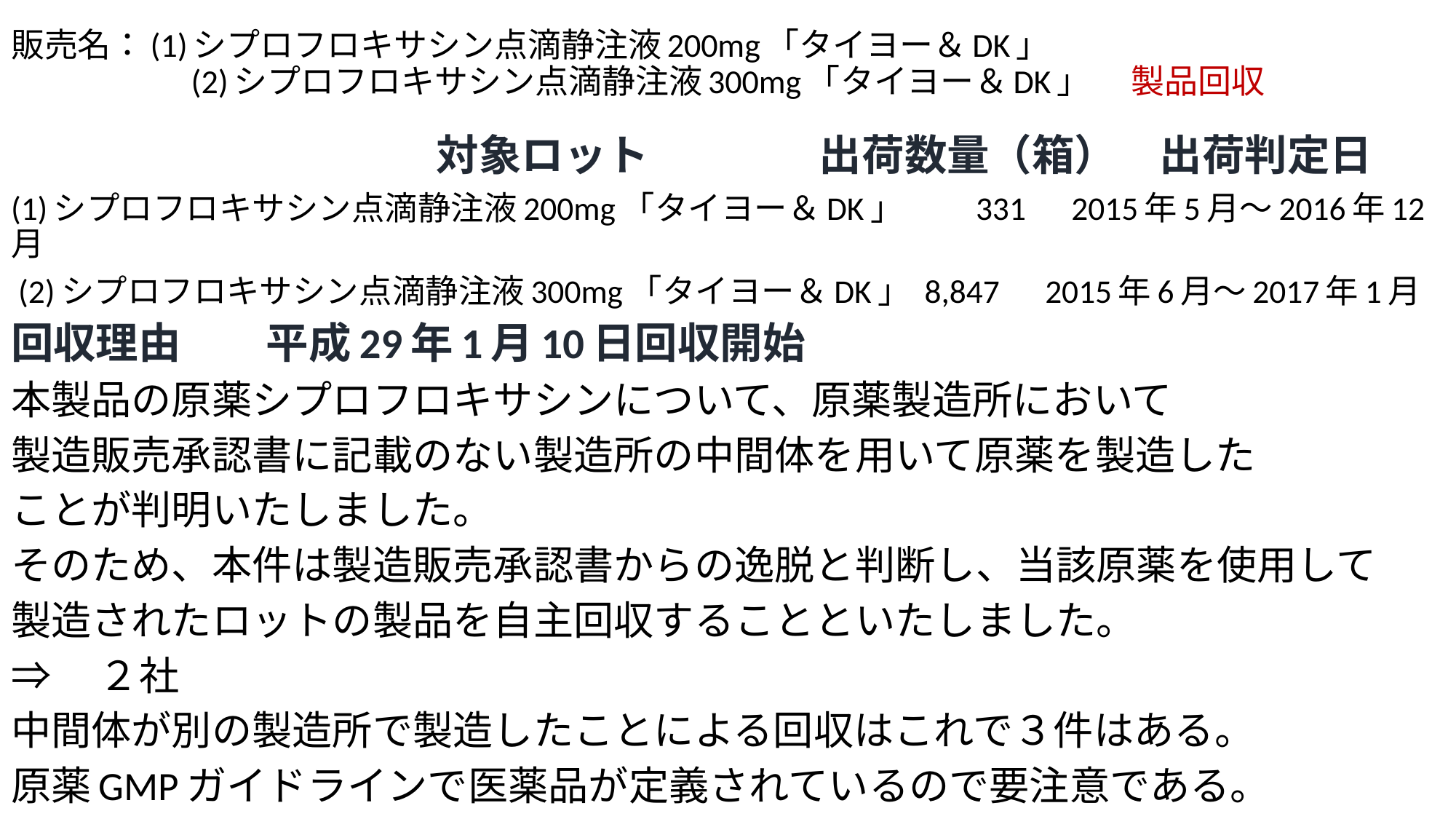

# 販売名：(1)シプロフロキサシン点滴静注液200mg「タイヨー＆DK」 　　　　　 (2)シプロフロキサシン点滴静注液300mg「タイヨー＆DK」　 製品回収
　　　　　　　　　　対象ロット　　　　出荷数量（箱）　出荷判定日
(1)シプロフロキサシン点滴静注液200mg「タイヨー＆DK」　　331　2015年5月～2016年12月
 (2)シプロフロキサシン点滴静注液300mg「タイヨー＆DK」 8,847　2015年6月～2017年1月
回収理由　　平成29年1月10日回収開始
本製品の原薬シプロフロキサシンについて、原薬製造所において
製造販売承認書に記載のない製造所の中間体を用いて原薬を製造した
ことが判明いたしました。
そのため、本件は製造販売承認書からの逸脱と判断し、当該原薬を使用して
製造されたロットの製品を自主回収することといたしました。
⇒　２社
中間体が別の製造所で製造したことによる回収はこれで３件はある。
原薬GMPガイドラインで医薬品が定義されているので要注意である。